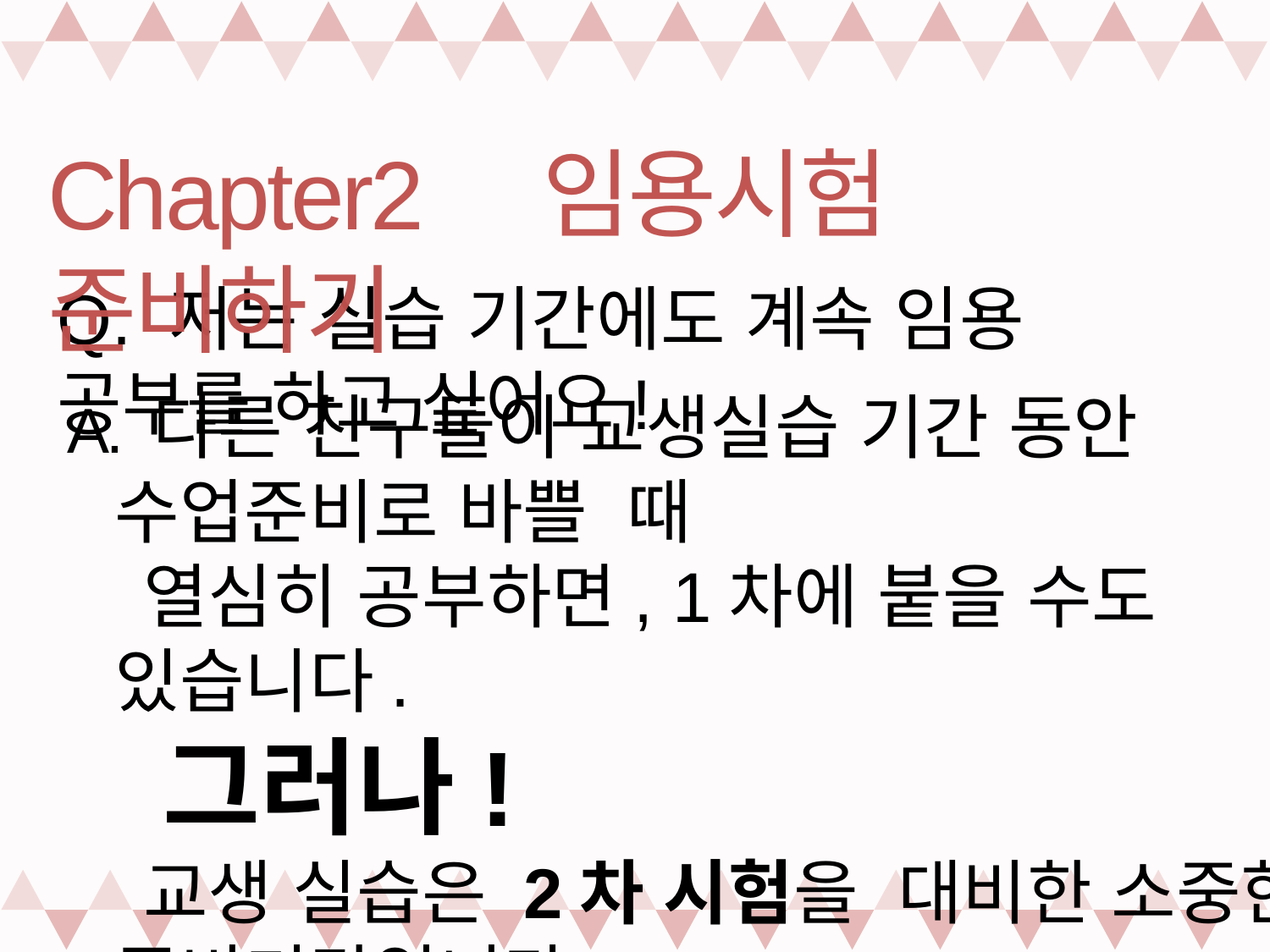

Chapter2    임용시험 준비하기
Q. 저는 실습 기간에도 계속 임용 공부를 하고 싶어요!
 다른 친구들이 교생실습 기간 동안 수업준비로 바쁠  때
   열심히 공부하면, 1차에 붙을 수도 있습니다.
    그러나!
   교생 실습은 2차 시험을  대비한 소중한 준비기간입니다.